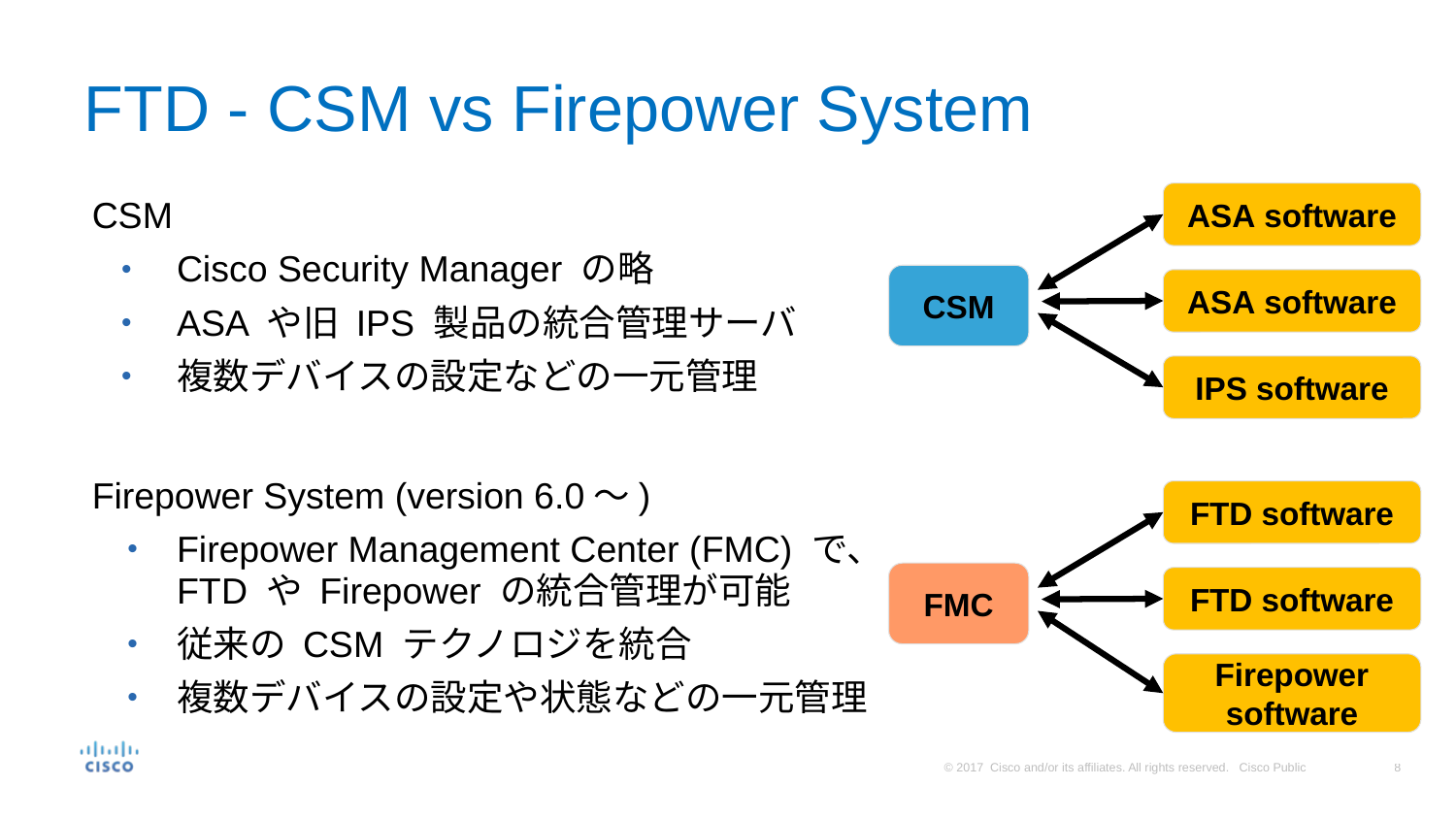

# FTD - CSM vs Firepower System
ASA software
CSM
ASA software

IPS software
CSM
Cisco Security Manager の略
ASA や旧 IPS 製品の統合管理サーバ
複数デバイスの設定などの一元管理

Firepower System (version 6.0～)
Firepower Management Center (FMC) で、
FTD や Firepower の統合管理が可能
従来の CSM テクノロジを統合
複数デバイスの設定や状態などの一元管理

FTD software
FMC
FTD software

Firepower software